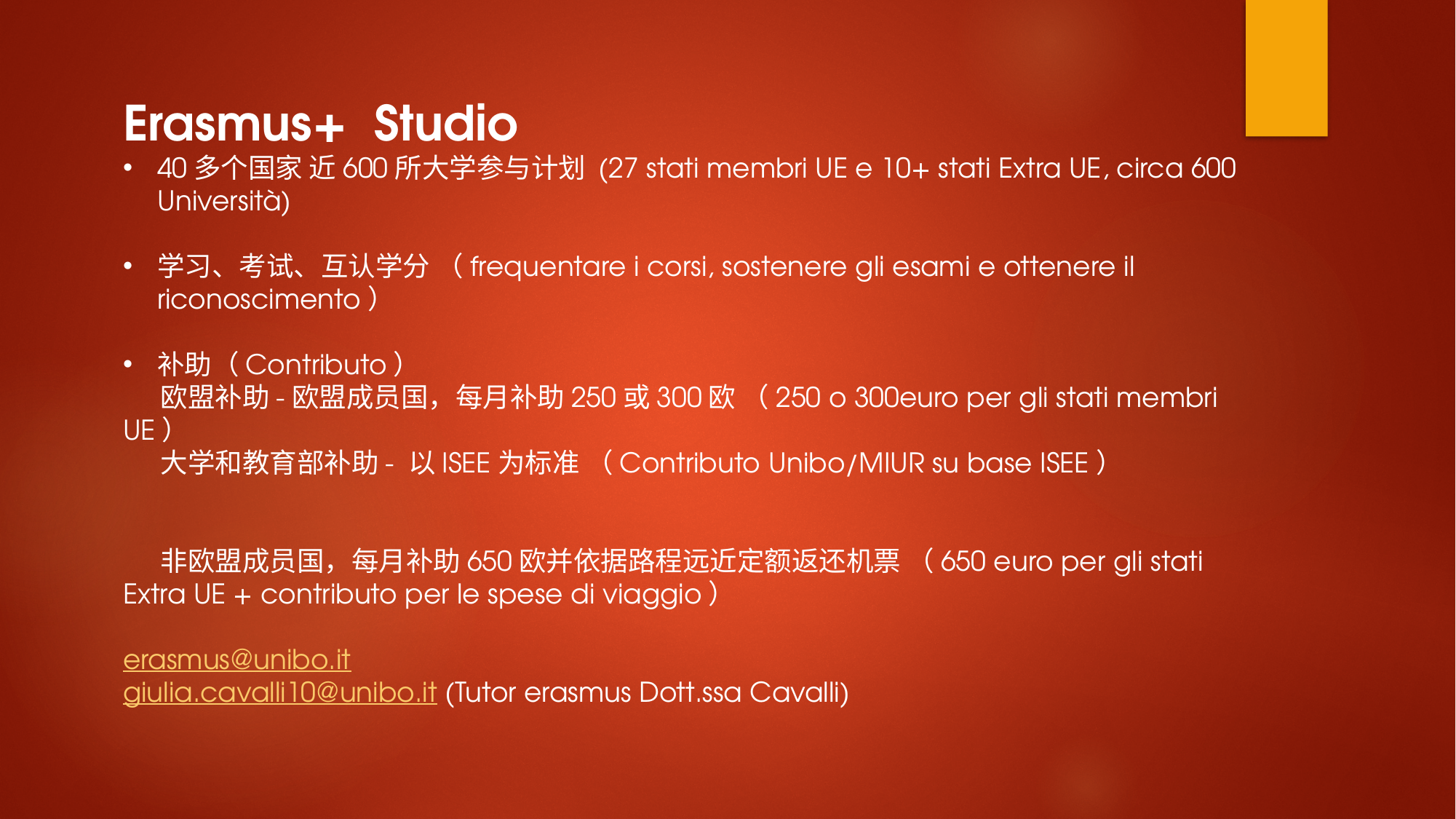

Erasmus+  Studio
40多个国家 近600所大学参与计划 (27 stati membri UE e 10+ stati Extra UE, circa 600 Università)

学习、考试、互认学分 （frequentare i corsi, sostenere gli esami e ottenere il riconoscimento）

补助（Contributo）
     欧盟补助-欧盟成员国，每月补助250或300欧 （250 o 300euro per gli stati membri UE）
     大学和教育部补助- 以ISEE为标准 （Contributo Unibo/MIUR su base ISEE）

     非欧盟成员国，每月补助650欧并依据路程远近定额返还机票 （650 euro per gli stati   Extra UE + contributo per le spese di viaggio）

erasmus@unibo.it
giulia.cavalli10@unibo.it (Tutor erasmus Dott.ssa Cavalli)